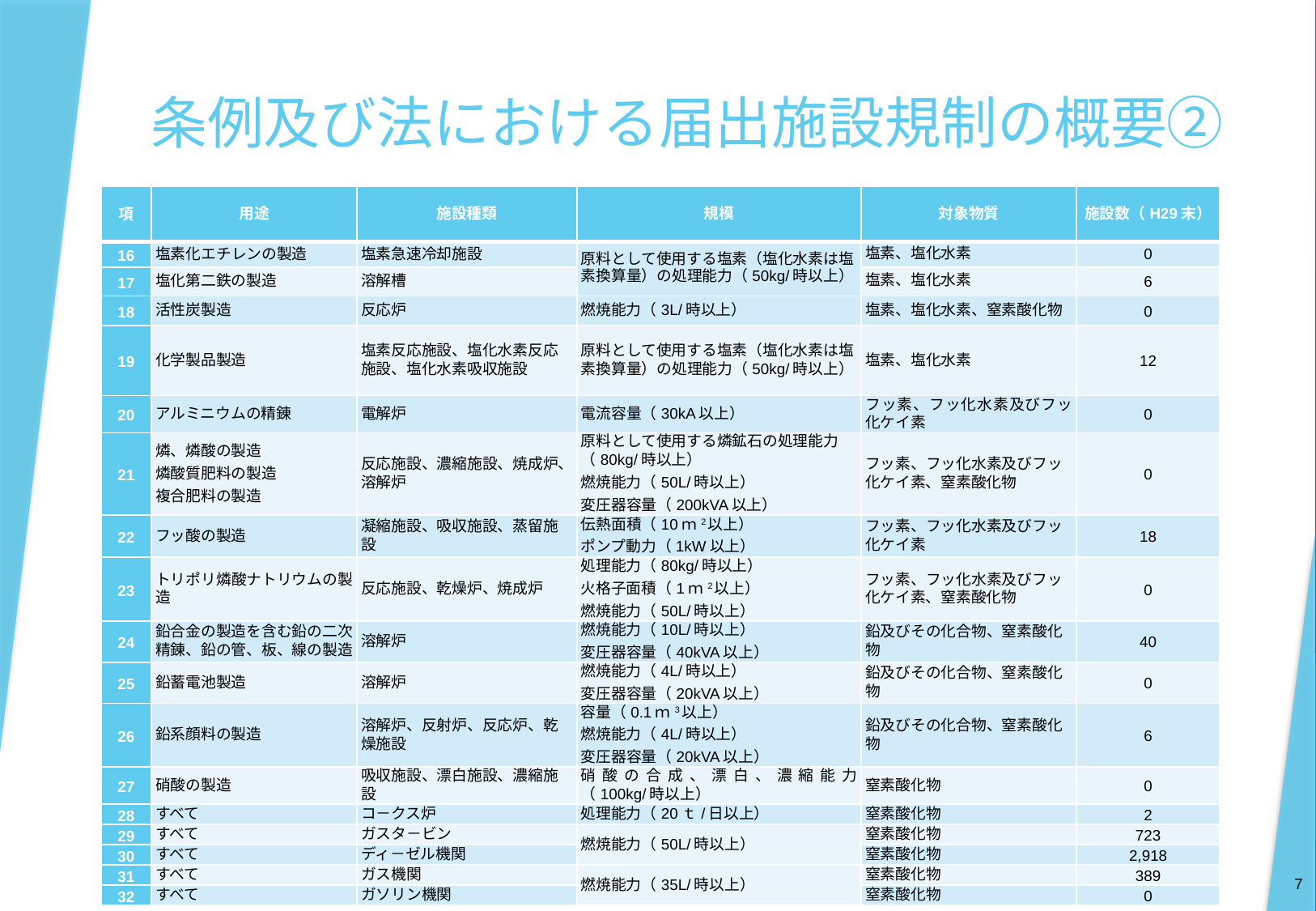

# 条例及び法における届出施設規制の概要②
| 項 | 用途 | 施設種類 | 規模 | 対象物質 | 施設数（H29末） |
| --- | --- | --- | --- | --- | --- |
| 16 | 塩素化エチレンの製造 | 塩素急速冷却施設 | 原料として使用する塩素（塩化水素は塩素換算量）の処理能力（50kg/時以上） | 塩素、塩化水素 | 0 |
| 17 | 塩化第二鉄の製造 | 溶解槽 |  | 塩素、塩化水素 | 6 |
| 18 | 活性炭製造 | 反応炉 | 燃焼能力（3L/時以上） | 塩素、塩化水素、窒素酸化物 | 0 |
| 19 | 化学製品製造 | 塩素反応施設、塩化水素反応施設、塩化水素吸収施設 | 原料として使用する塩素（塩化水素は塩素換算量）の処理能力（50kg/時以上） | 塩素、塩化水素 | 12 |
| 20 | アルミニウムの精錬 | 電解炉 | 電流容量（30kA以上） | フッ素、フッ化水素及びフッ化ケイ素 | 0 |
| 21 | 燐、燐酸の製造 燐酸質肥料の製造 複合肥料の製造 | 反応施設、濃縮施設、焼成炉、溶解炉 | 原料として使用する燐鉱石の処理能力（80kg/時以上） 燃焼能力（50L/時以上） 変圧器容量（200kVA以上） | フッ素、フッ化水素及びフッ化ケイ素、窒素酸化物 | 0 |
| 22 | フッ酸の製造 | 凝縮施設、吸収施設、蒸留施設 | 伝熱面積（10ｍ2以上） ポンプ動力（1kW以上） | フッ素、フッ化水素及びフッ化ケイ素 | 18 |
| 23 | トリポリ燐酸ナトリウムの製造 | 反応施設、乾燥炉、焼成炉 | 処理能力（80kg/時以上） 火格子面積（1ｍ2以上） 燃焼能力（50L/時以上） | フッ素、フッ化水素及びフッ化ケイ素、窒素酸化物 | 0 |
| 24 | 鉛合金の製造を含む鉛の二次精錬、鉛の管、板、線の製造 | 溶解炉 | 燃焼能力（10L/時以上） 変圧器容量（40kVA以上） | 鉛及びその化合物、窒素酸化物 | 40 |
| 25 | 鉛蓄電池製造 | 溶解炉 | 燃焼能力（4L/時以上） 変圧器容量（20kVA以上） | 鉛及びその化合物、窒素酸化物 | 0 |
| 26 | 鉛系顔料の製造 | 溶解炉、反射炉、反応炉、乾燥施設 | 容量（0.1ｍ3以上） 燃焼能力（4L/時以上） 変圧器容量（20kVA以上） | 鉛及びその化合物、窒素酸化物 | 6 |
| 27 | 硝酸の製造 | 吸収施設、漂白施設、濃縮施設 | 硝酸の合成、漂白、濃縮能力（100kg/時以上） | 窒素酸化物 | 0 |
| 28 | すべて | コ－クス炉 | 処理能力（20ｔ/日以上） | 窒素酸化物 | 2 |
| 29 | すべて | ガスタ－ビン | 燃焼能力（50L/時以上） | 窒素酸化物 | 723 |
| 30 | すべて | ディ－ゼル機関 |  | 窒素酸化物 | 2,918 |
| 31 | すべて | ガス機関 | 燃焼能力（35L/時以上） | 窒素酸化物 | 389 |
| 32 | すべて | ガソリン機関 |  | 窒素酸化物 | 0 |

7